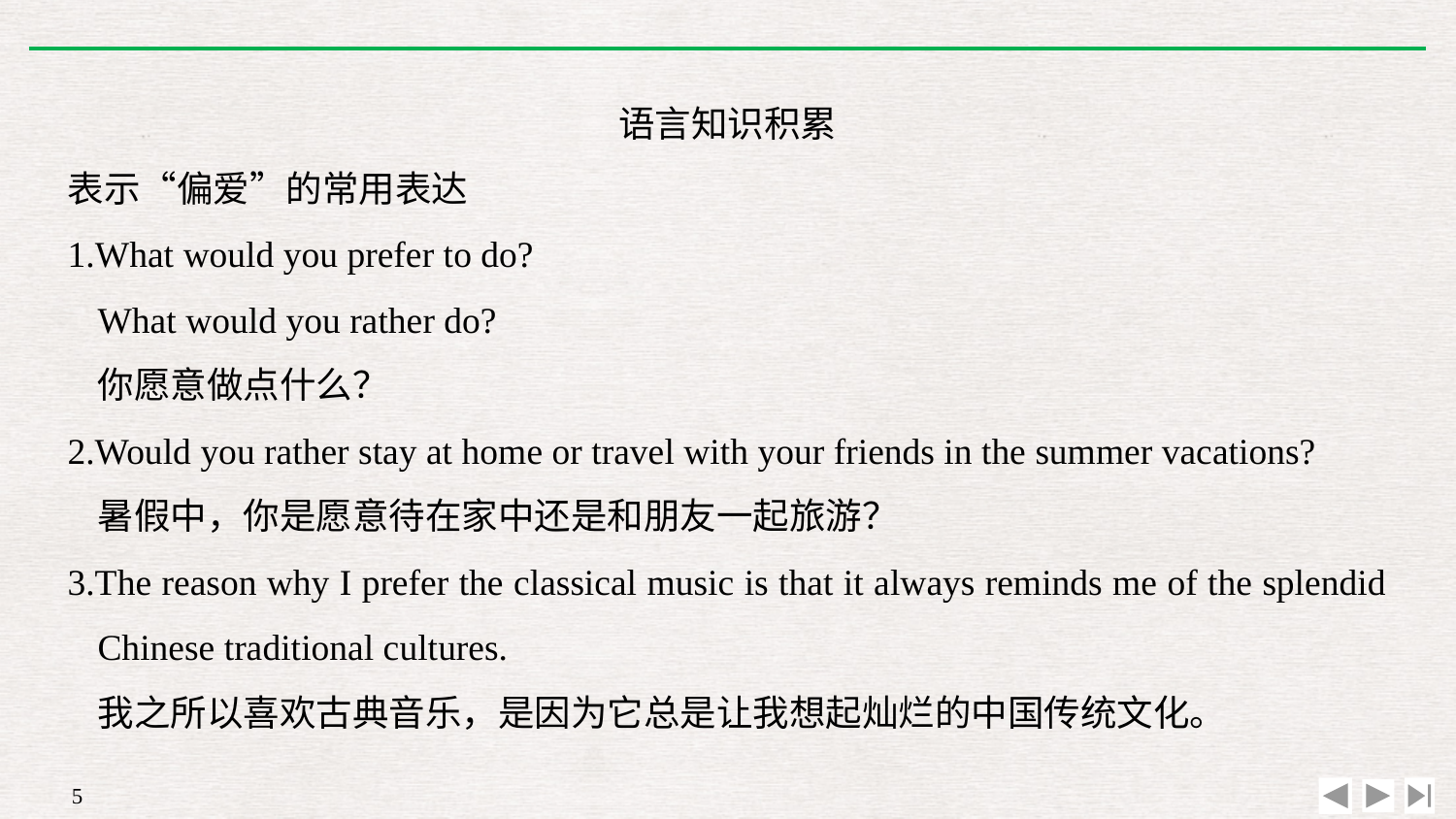

语言知识积累
表示“偏爱”的常用表达
1.What would you prefer to do?
	What would you rather do?
	你愿意做点什么？
2.Would you rather stay at home or travel with your friends in the summer vacations?
	暑假中，你是愿意待在家中还是和朋友一起旅游？
3.The reason why I prefer the classical music is that it always reminds me of the splendid Chinese traditional cultures.
	我之所以喜欢古典音乐，是因为它总是让我想起灿烂的中国传统文化。